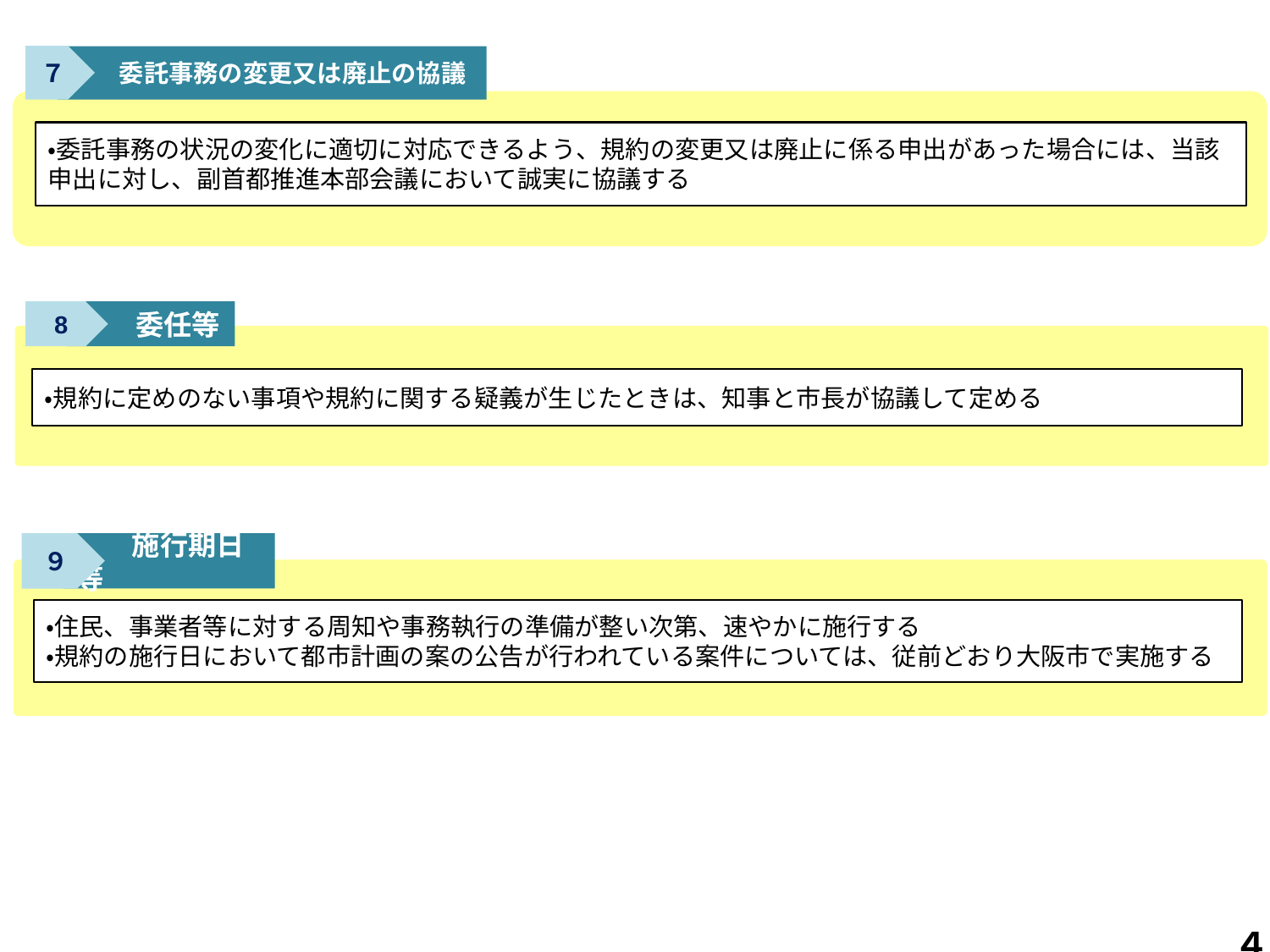

７
　　委託事務の変更又は廃止の協議

・委託事務の状況の変化に適切に対応できるよう、規約の変更又は廃止に係る申出があった場合には、当該申出に対し、副首都推進本部会議において誠実に協議する
　　委任等
8

・規約に定めのない事項や規約に関する疑義が生じたときは、知事と市長が協議して定める
９
　　施行期日等

・住民、事業者等に対する周知や事務執行の準備が整い次第、速やかに施行する
・規約の施行日において都市計画の案の公告が行われている案件については、従前どおり大阪市で実施する
 ４